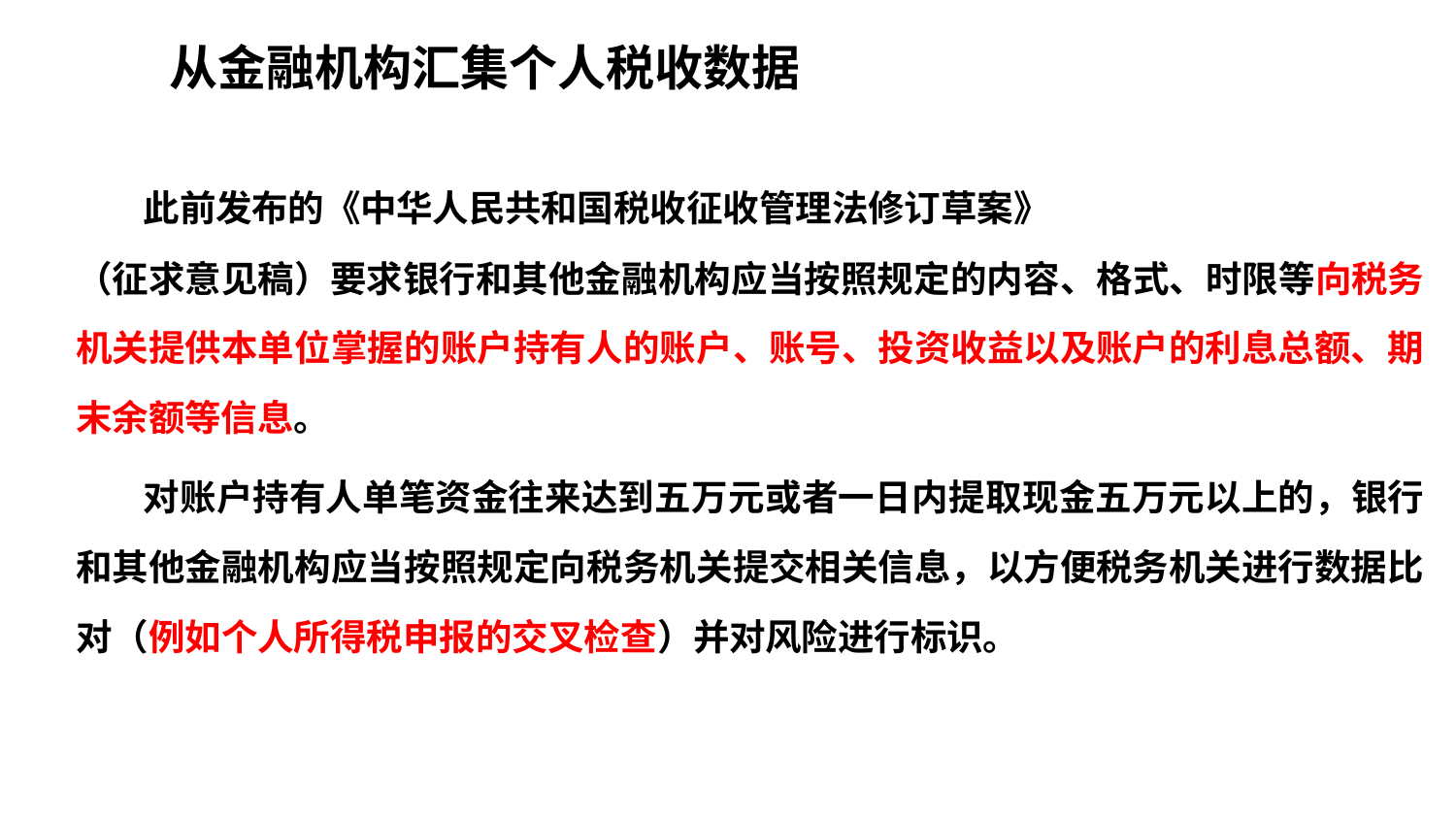

# 从金融机构汇集个人税收数据
此前发布的《中华人民共和国税收征收管理法修订草案》
（征求意见稿）要求银行和其他金融机构应当按照规定的内容、格式、时限等向税务机关提供本单位掌握的账户持有人的账户、账号、投资收益以及账户的利息总额、期末余额等信息。
对账户持有人单笔资金往来达到五万元或者一日内提取现金五万元以上的，银行和其他金融机构应当按照规定向税务机关提交相关信息，以方便税务机关进行数据比对（例如个人所得税申报的交叉检查）并对风险进行标识。